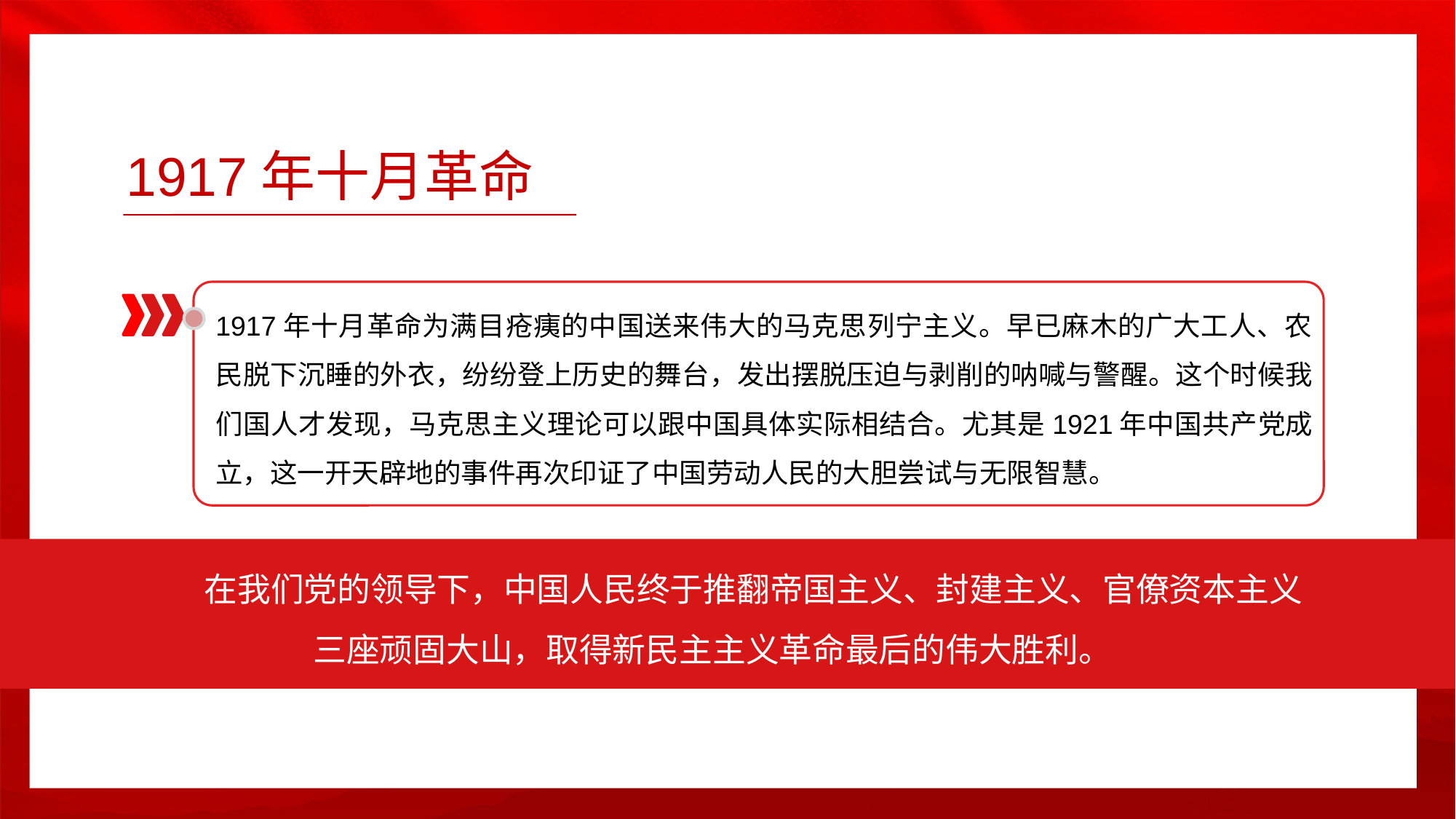

1917年十月革命

1917年十月革命为满目疮痍的中国送来伟大的马克思列宁主义。早已麻木的广大工人、农民脱下沉睡的外衣，纷纷登上历史的舞台，发出摆脱压迫与剥削的呐喊与警醒。这个时候我们国人才发现，马克思主义理论可以跟中国具体实际相结合。尤其是1921年中国共产党成立，这一开天辟地的事件再次印证了中国劳动人民的大胆尝试与无限智慧。

在我们党的领导下，中国人民终于推翻帝国主义、封建主义、官僚资本主义三座顽固大山，取得新民主主义革命最后的伟大胜利。